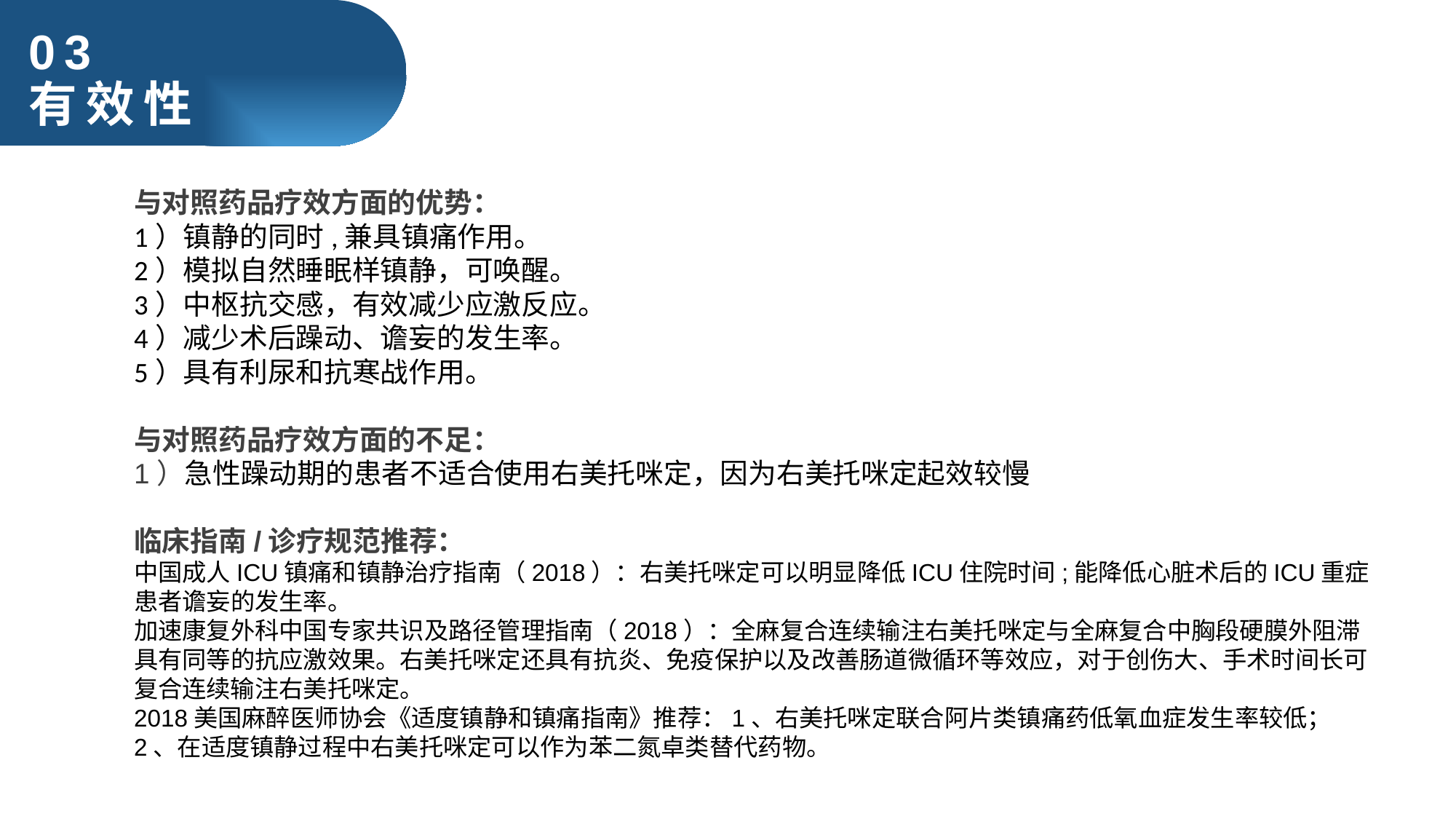

03
有效性
与对照药品疗效方面的优势：
1）镇静的同时,兼具镇痛作⽤。
2）模拟⾃然睡眠样镇静，可唤醒。
3）中枢抗交感，有效减少应激反应。
4）减少术后躁动、谵妄的发⽣率。
5）具有利尿和抗寒战作⽤。

与对照药品疗效方面的不足：
1）急性躁动期的患者不适合使⽤右美托咪定，因为右美托咪定起效较慢

临床指南/诊疗规范推荐：
中国成人ICU镇痛和镇静治疗指南（2018）：右美托咪定可以明显降低ICU住院时间;能降低心脏术后的ICU重症患者谵妄的发生率。
加速康复外科中国专家共识及路径管理指南（2018）：全麻复合连续输注右美托咪定与全麻复合中胸段硬膜外阻滞具有同等的抗应激效果。右美托咪定还具有抗炎、免疫保护以及改善肠道微循环等效应，对于创伤大、手术时间长可复合连续输注右美托咪定。
2018美国麻醉医师协会《适度镇静和镇痛指南》推荐：1、右美托咪定联合阿片类镇痛药低氧血症发生率较低；2、在适度镇静过程中右美托咪定可以作为苯二氮卓类替代药物。